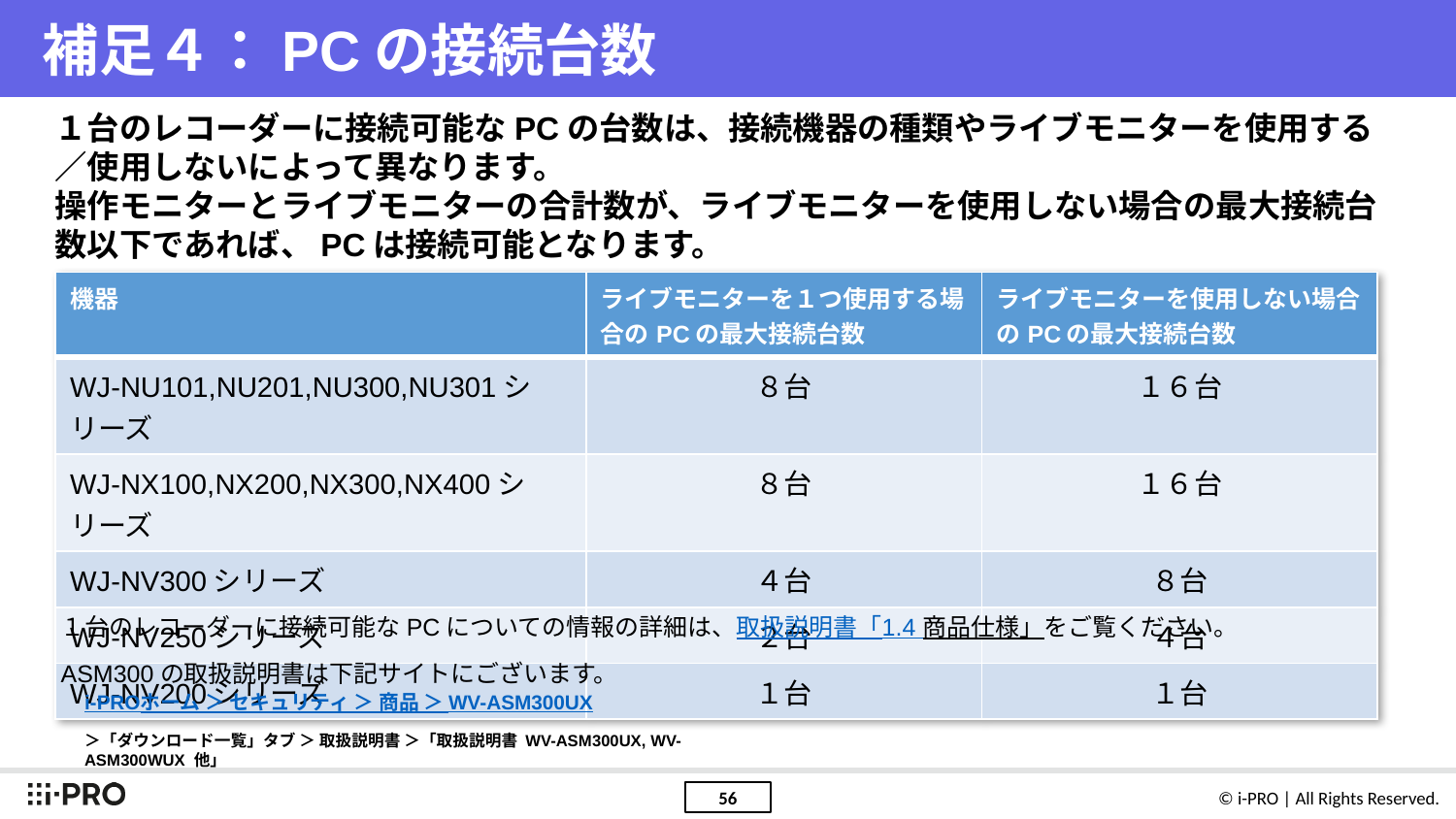

# 補足４：PCの接続台数
１台のレコーダーに接続可能なPCの台数は、接続機器の種類やライブモニターを使用する／使用しないによって異なります。
操作モニターとライブモニターの合計数が、ライブモニターを使用しない場合の最大接続台数以下であれば、PCは接続可能となります。

| 機器 | ライブモニターを１つ使用する場合のPCの最大接続台数 | ライブモニターを使用しない場合のPCの最大接続台数 |
| --- | --- | --- |
| WJ-NU101,NU201,NU300,NU301シリーズ | ８台 | １６台 |
| WJ-NX100,NX200,NX300,NX400シリーズ | ８台 | １６台 |
| WJ-NV300シリーズ | ４台 | ８台 |
| WJ-NV250シリーズ | ２台 | ４台 |
| WJ-NV200シリーズ | １台 | １台 |
１台のレコーダーに接続可能なPCについての情報の詳細は、取扱説明書「1.4 商品仕様」をご覧ください。
ASM300の取扱説明書は下記サイトにございます。
i-PROホーム ＞ セキュリティ ＞ 商品 ＞ WV-ASM300UX
＞「ダウンロード一覧」タブ ＞ 取扱説明書 ＞「取扱説明書 WV-ASM300UX, WV-ASM300WUX 他」